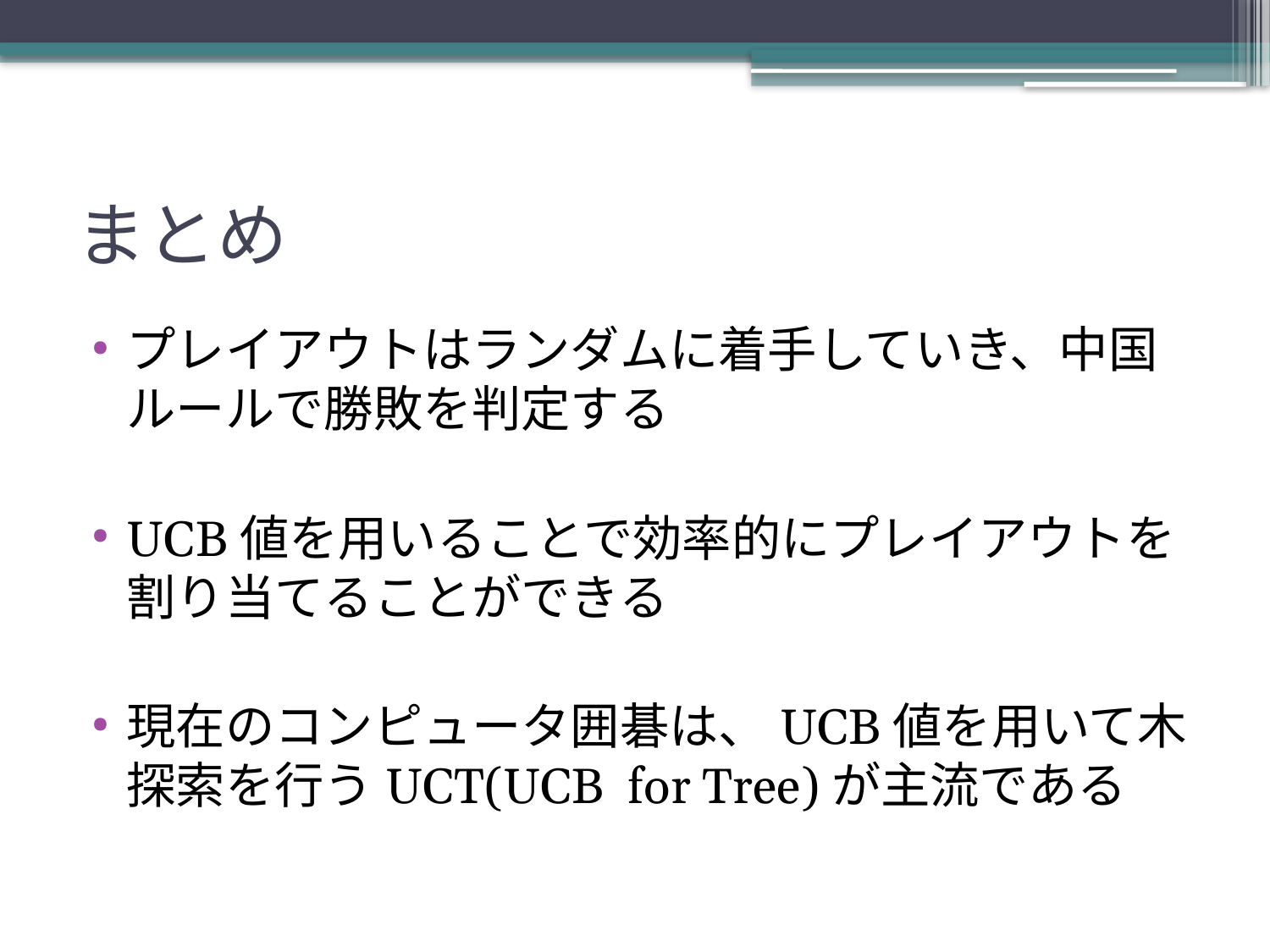

# まとめ
プレイアウトはランダムに着手していき、中国ルールで勝敗を判定する

UCB値を用いることで効率的にプレイアウトを割り当てることができる

現在のコンピュータ囲碁は、UCB値を用いて木探索を行うUCT(UCB  for Tree)が主流である